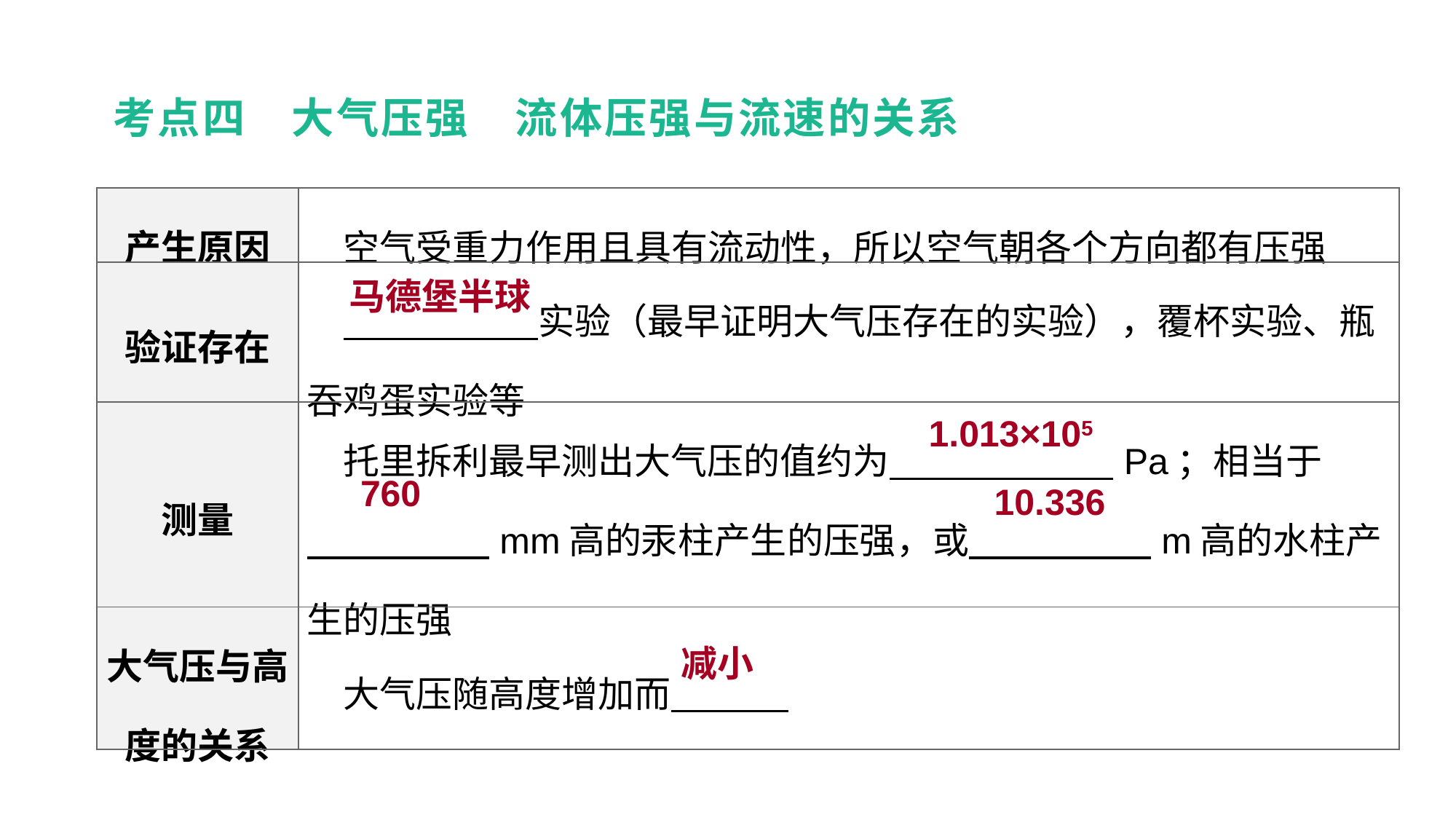

考点四　大气压强　流体压强与流速的关系
| 产生原因 | 空气受重力作用且具有流动性，所以空气朝各个方向都有压强 |
| --- | --- |
| 验证存在 | 实验（最早证明大气压存在的实验），覆杯实验、瓶吞鸡蛋实验等 |
| 测量 | 托里拆利最早测出大气压的值约为　　　 Pa；相当于 　　　　　mm高的汞柱产生的压强，或　　　　　m高的水柱产生的压强 |
| 大气压与高度的关系 | 大气压随高度增加而 |
教材梳理 夯实基础
马德堡半球
1.013×105
760
10.336
减小